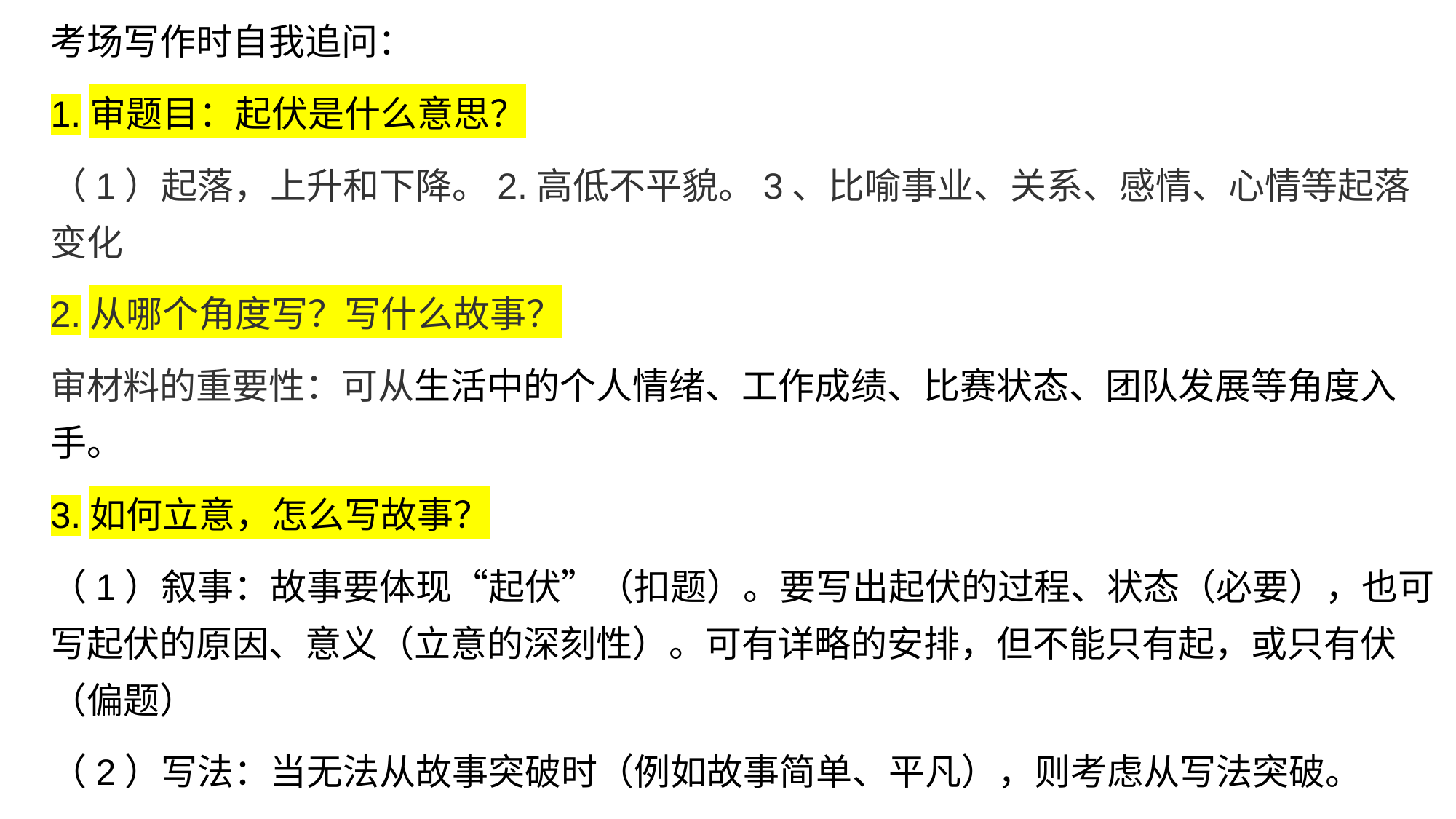

考场写作时自我追问：
1.审题目：起伏是什么意思？
（1）起落，上升和下降。2.高低不平貌。3、比喻事业、关系、感情、心情等起落变化
2.从哪个角度写？写什么故事？
审材料的重要性：可从生活中的个人情绪、工作成绩、比赛状态、团队发展等角度入手。
3.如何立意，怎么写故事？
（1）叙事：故事要体现“起伏”（扣题）。要写出起伏的过程、状态（必要），也可写起伏的原因、意义（立意的深刻性）。可有详略的安排，但不能只有起，或只有伏（偏题）
（2）写法：当无法从故事突破时（例如故事简单、平凡），则考虑从写法突破。